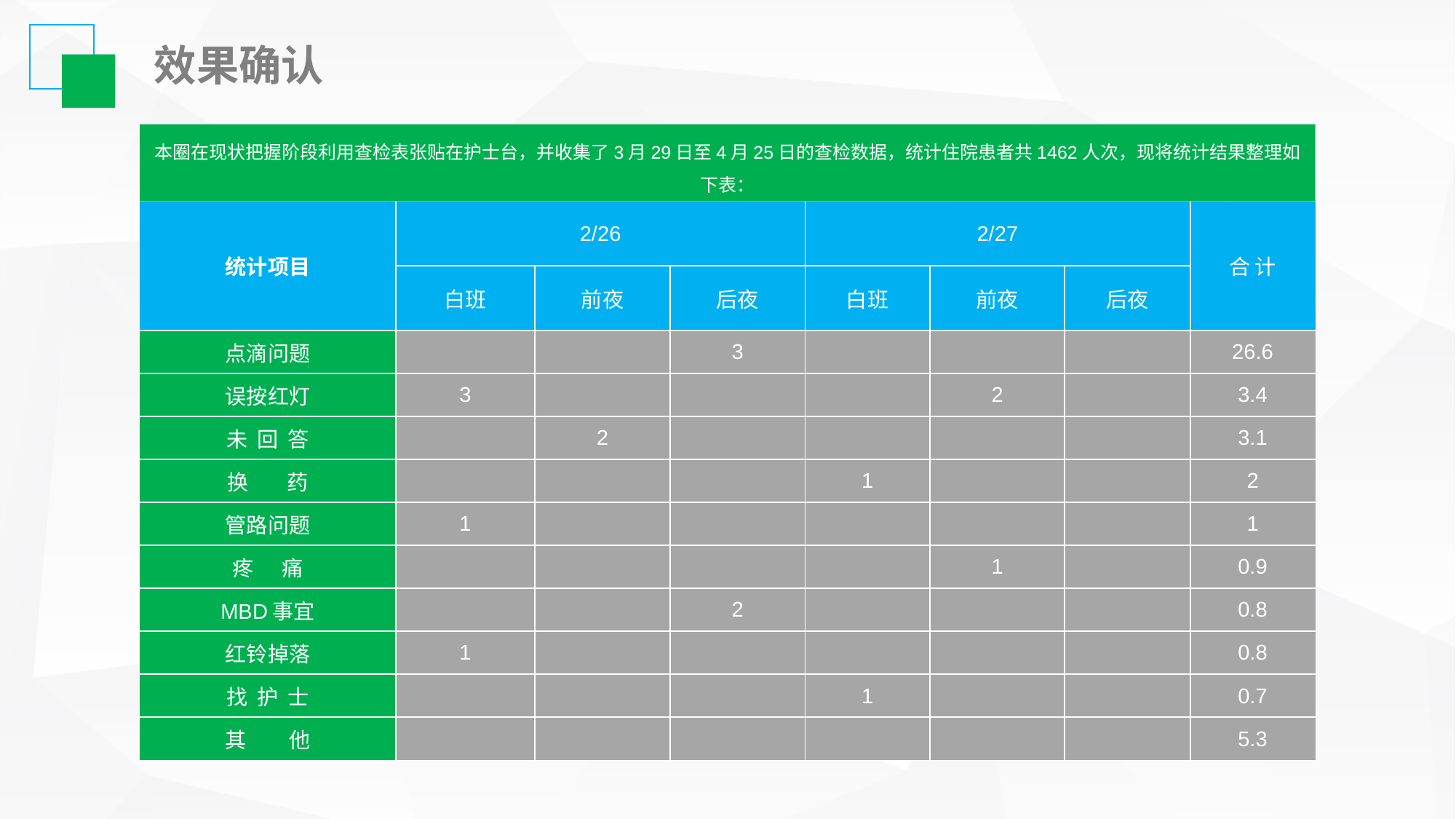

效果确认

本圈在现状把握阶段利用查检表张贴在护士台，并收集了3月29日至4月25日的查检数据，统计住院患者共1462人次，现将统计结果整理如下表：
| 统计项目 | 2/26 |  |  | 2/27 |  |  | 合 计 |
| --- | --- | --- | --- | --- | --- | --- | --- |
|  | 白班 | 前夜 | 后夜 | 白班 | 前夜 | 后夜 |  |
| 点滴问题 |  |  | 3 |  |  |  | 26.6 |
| 误按红灯 | 3 |  |  |  | 2 |  | 3.4 |
| 未 回 答 |  | 2 |  |  |  |  | 3.1 |
| 换 药 |  |  |  | 1 |  |  | 2 |
| 管路问题 | 1 |  |  |  |  |  | 1 |
| 疼 痛 |  |  |  |  | 1 |  | 0.9 |
| MBD事宜 |  |  | 2 |  |  |  | 0.8 |
| 红铃掉落 | 1 |  |  |  |  |  | 0.8 |
| 找 护 士 |  |  |  | 1 |  |  | 0.7 |
| 其 他 |  |  |  |  |  |  | 5.3 |